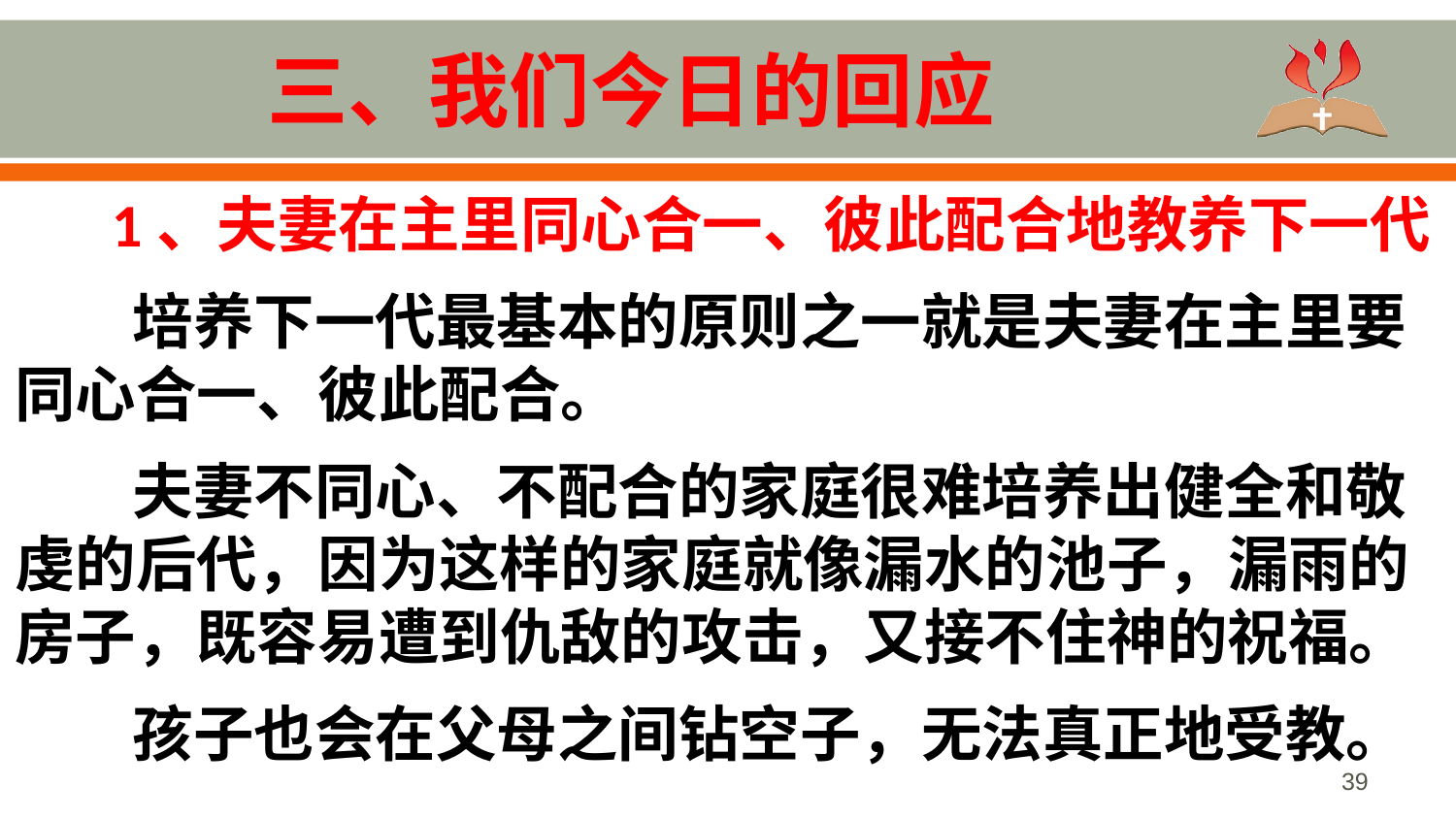

# 三、我们今日的回应
       1、夫妻在主里同心合一、彼此配合地教养下一代
培养下一代最基本的原则之一就是夫妻在主里要同心合一、彼此配合。
夫妻不同心、不配合的家庭很难培养出健全和敬虔的后代，因为这样的家庭就像漏水的池子，漏雨的房子，既容易遭到仇敌的攻击，又接不住神的祝福。
孩子也会在父母之间钻空子，无法真正地受教。

39